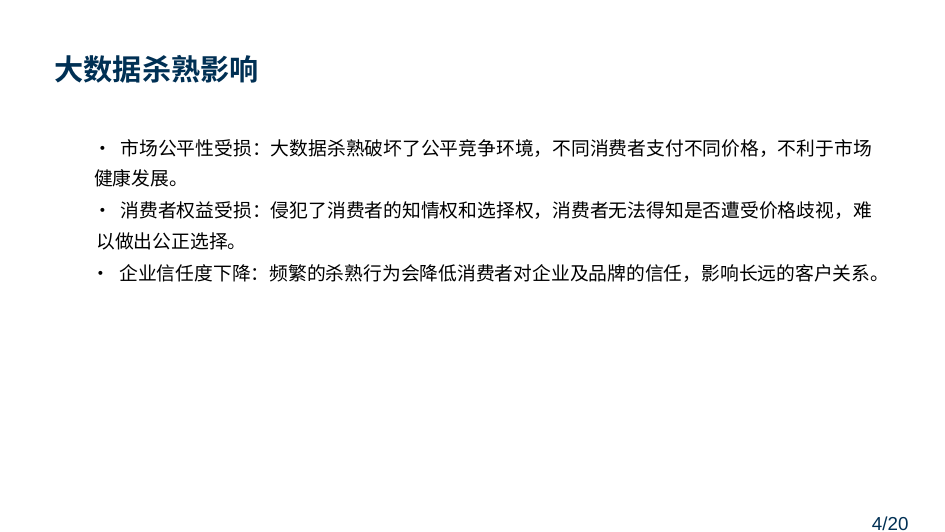

大数据杀熟影响
• 市场公平性受损：大数据杀熟破坏了公平竞争环境，不同消费者支付不同价格，不利于市场
健康发展。
• 消费者权益受损：侵犯了消费者的知情权和选择权，消费者无法得知是否遭受价格歧视，难
以做出公正选择。
• 企业信任度下降：频繁的杀熟行为会降低消费者对企业及品牌的信任，影响长远的客户关系。
4/20